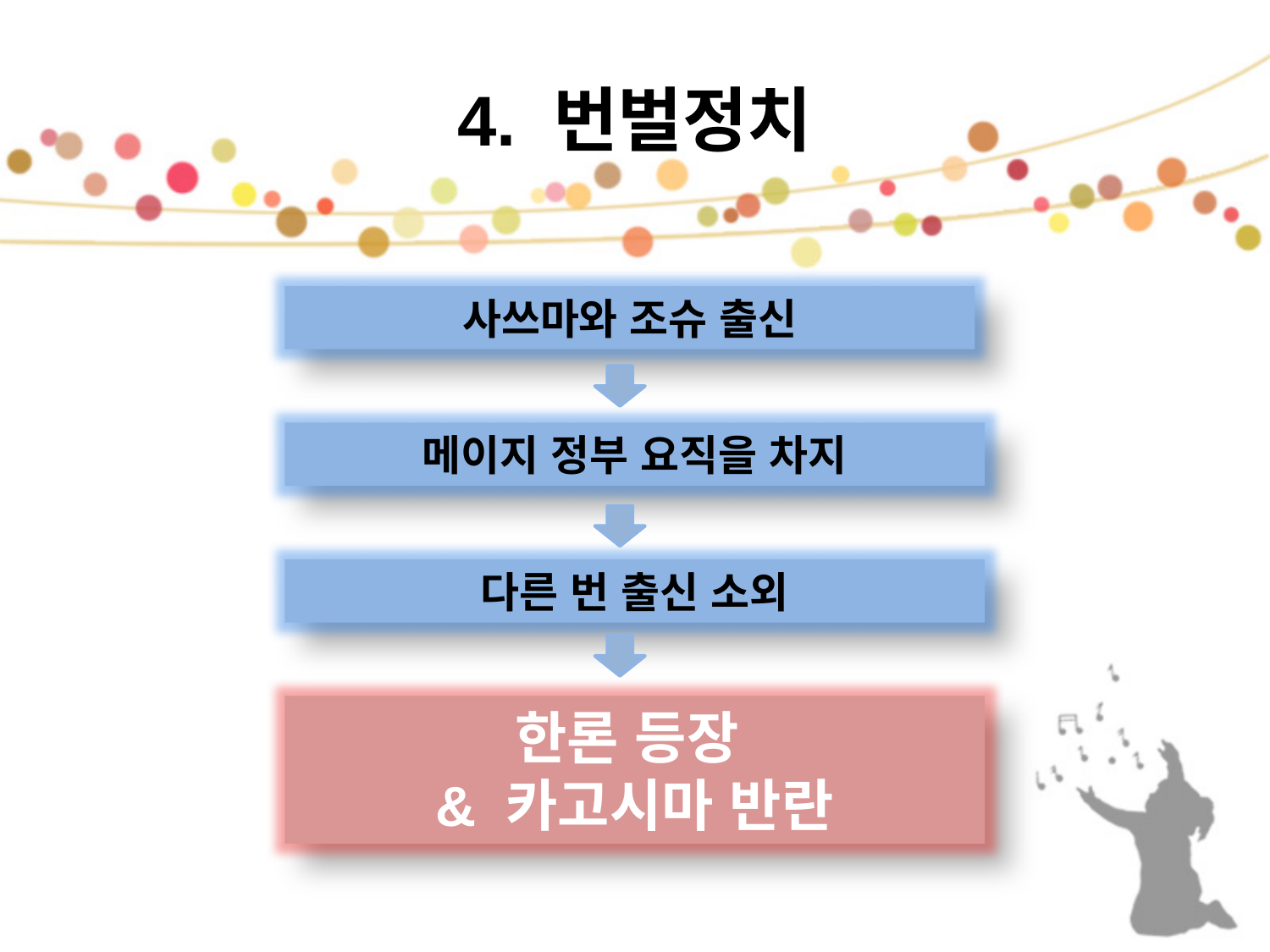

# 4. 번벌정치
사쓰마와 조슈 출신

메이지 정부 요직을 차지

다른 번 출신 소외

한론 등장
& 카고시마 반란